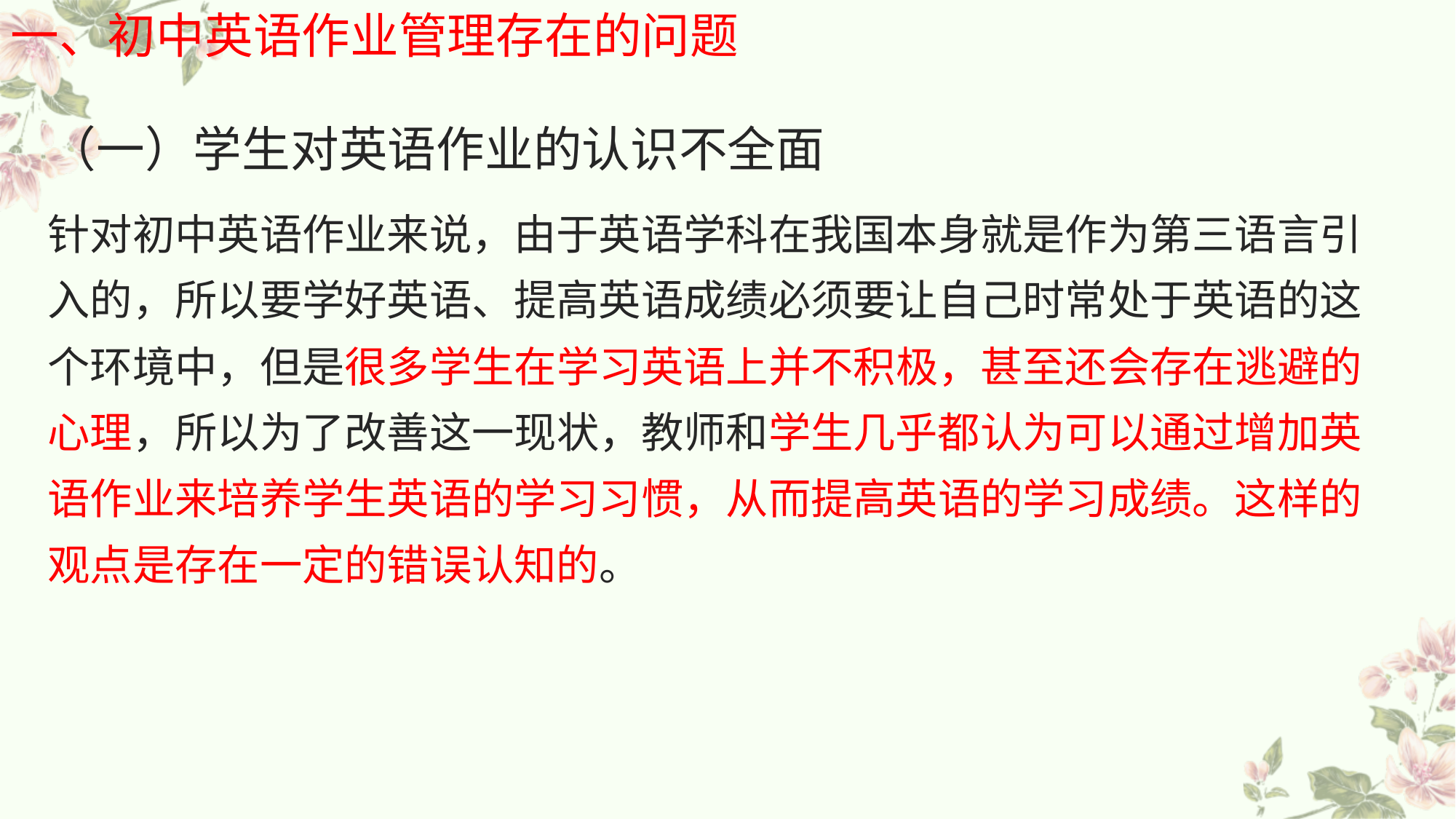

一、初中英语作业管理存在的问题
（一）学生对英语作业的认识不全面
针对初中英语作业来说，由于英语学科在我国本身就是作为第三语言引入的，所以要学好英语、提高英语成绩必须要让自己时常处于英语的这个环境中，但是很多学生在学习英语上并不积极，甚至还会存在逃避的心理，所以为了改善这一现状，教师和学生几乎都认为可以通过增加英语作业来培养学生英语的学习习惯，从而提高英语的学习成绩。这样的观点是存在一定的错误认知的。